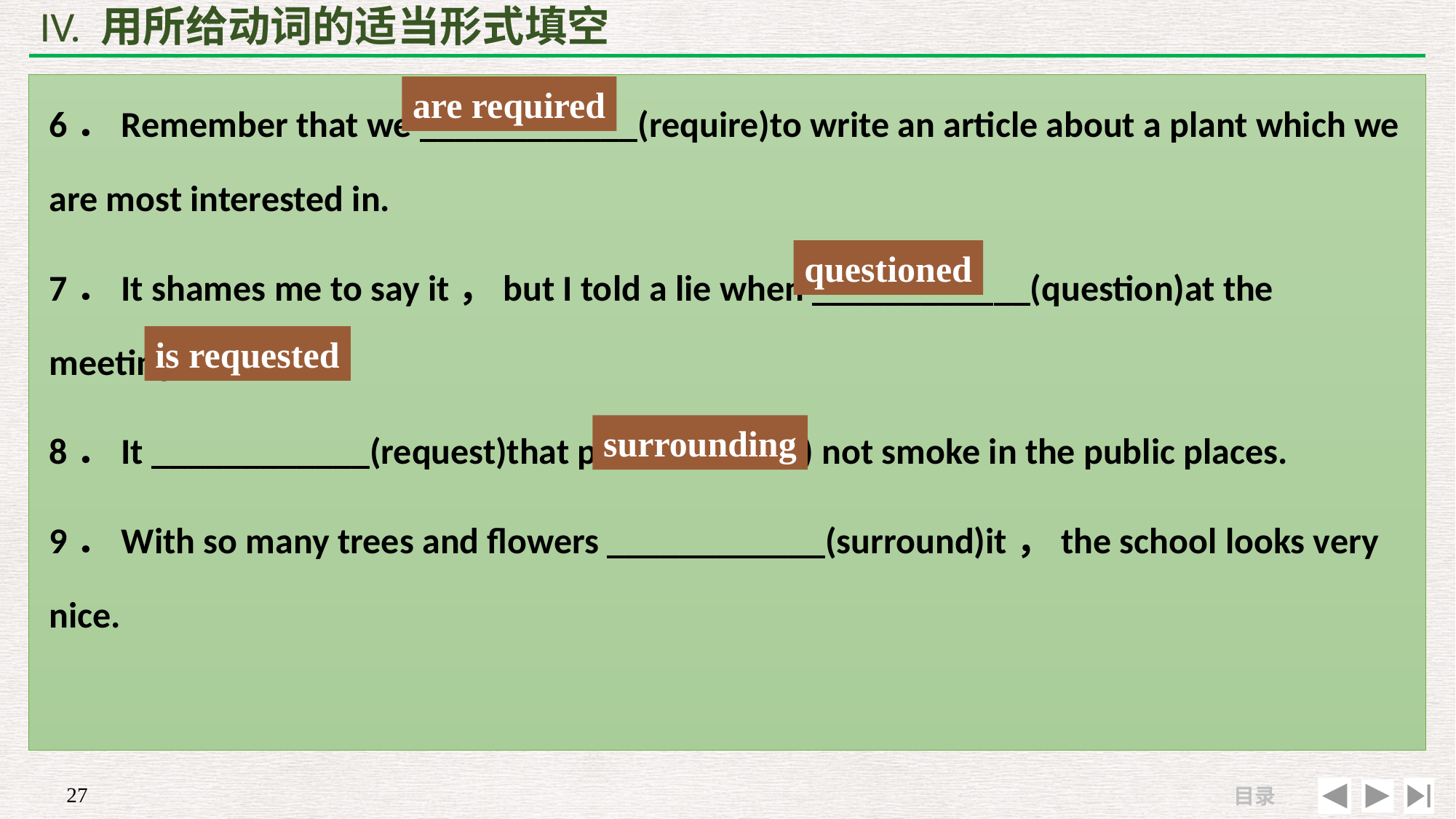

# IV. 用所给动词的适当形式填空
6．Remember that we ____________(require)to write an article about a plant which we are most interested in.
7．It shames me to say it，but I told a lie when ____________(question)at the meeting.
8．It ____________(request)that people (should) not smoke in the public places.
9．With so many trees and flowers ____________(surround)it，the school looks very nice.

are required
questioned
is requested
surrounding